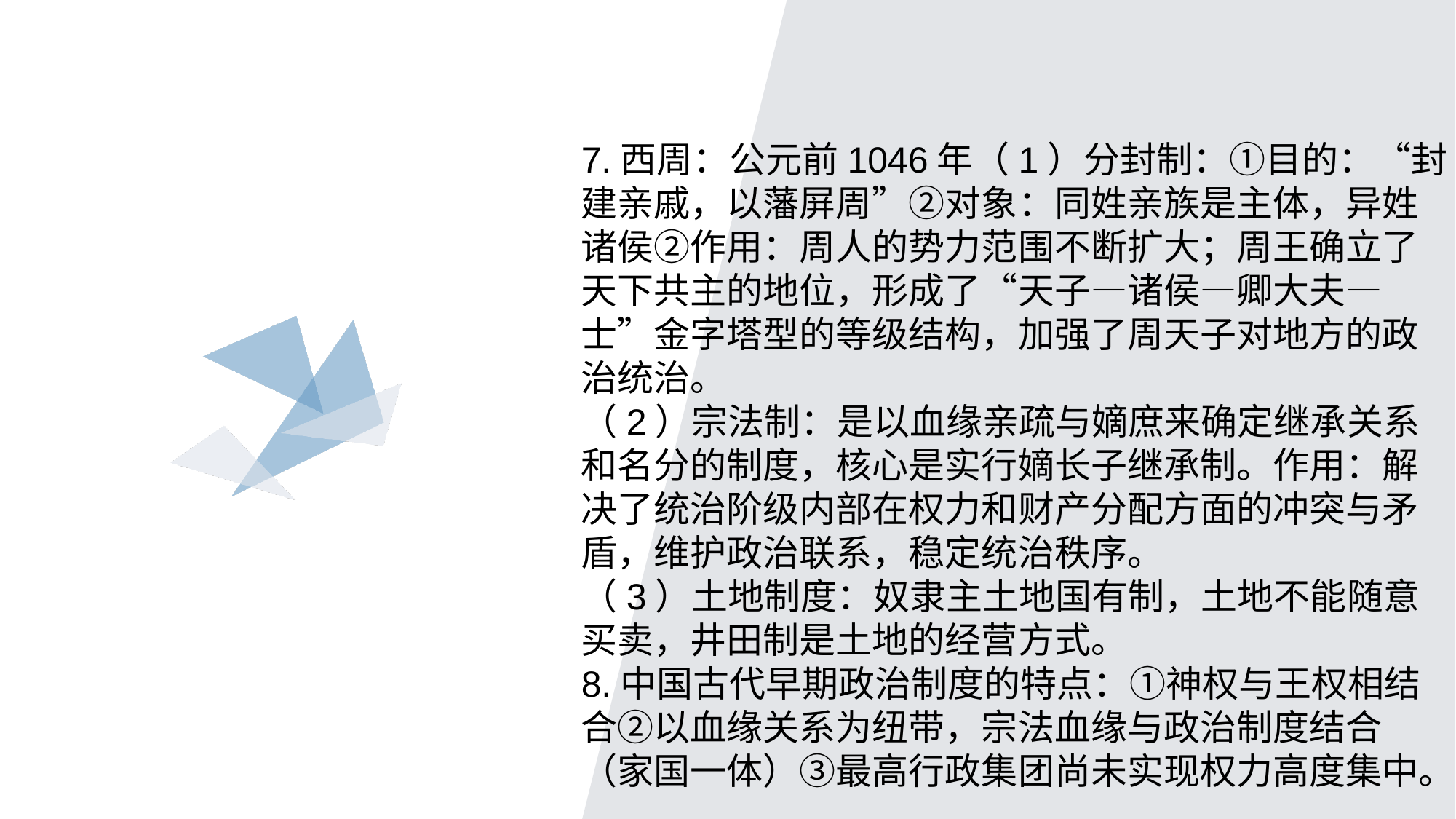

#
7.西周：公元前1046年（1）分封制：①目的：“封建亲戚，以藩屏周”②对象：同姓亲族是主体，异姓诸侯②作用：周人的势力范围不断扩大；周王确立了天下共主的地位，形成了“天子—诸侯—卿大夫—士”金字塔型的等级结构，加强了周天子对地方的政治统治。
（2）宗法制：是以血缘亲疏与嫡庶来确定继承关系和名分的制度，核心是实行嫡长子继承制。作用：解决了统治阶级内部在权力和财产分配方面的冲突与矛盾，维护政治联系，稳定统治秩序。
（3）土地制度：奴隶主土地国有制，土地不能随意买卖，井田制是土地的经营方式。
8.中国古代早期政治制度的特点：①神权与王权相结合②以血缘关系为纽带，宗法血缘与政治制度结合（家国一体）③最高行政集团尚未实现权力高度集中。